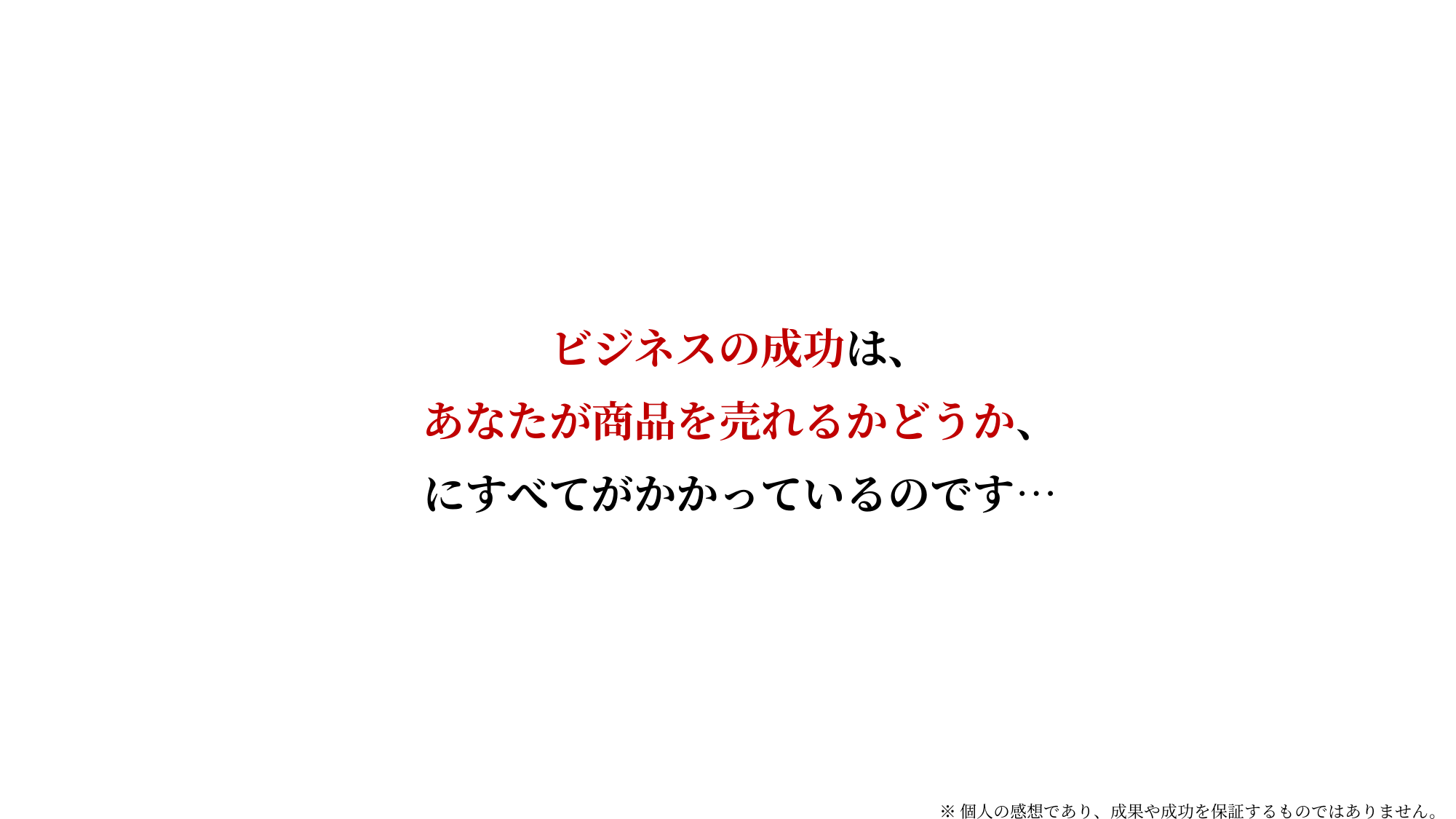

ビジネスの成功は、
あなたが商品を売れるかどうか、
にすべてがかかっているのです…
※個人の感想であり、成果や成功を保証するものではありません。